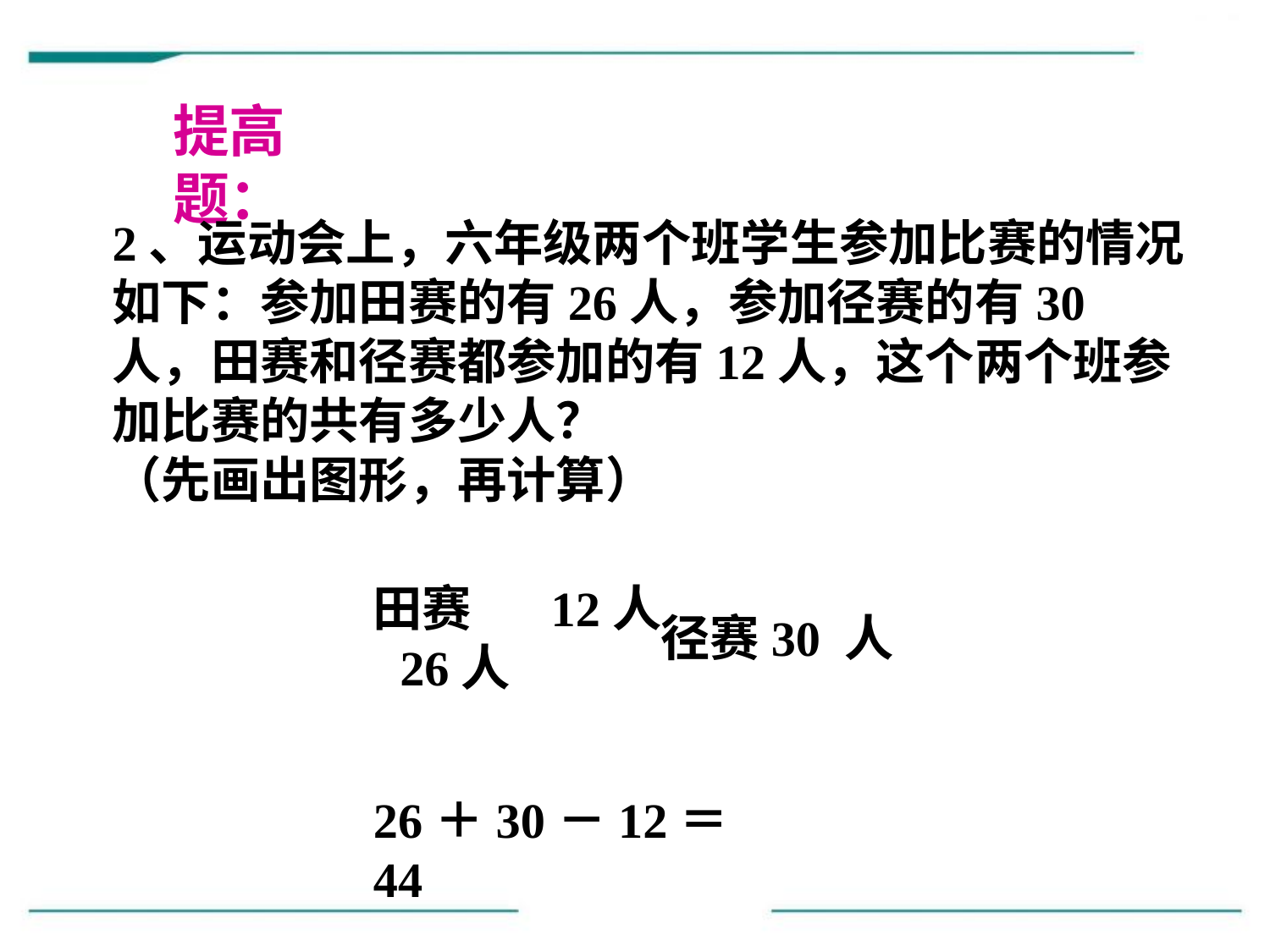

提高题：
2、运动会上，六年级两个班学生参加比赛的情况如下：参加田赛的有26人，参加径赛的有30人，田赛和径赛都参加的有12人，这个两个班参加比赛的共有多少人？
（先画出图形，再计算）
     田赛      12人
26人
          径赛30 人
26＋30－12＝44